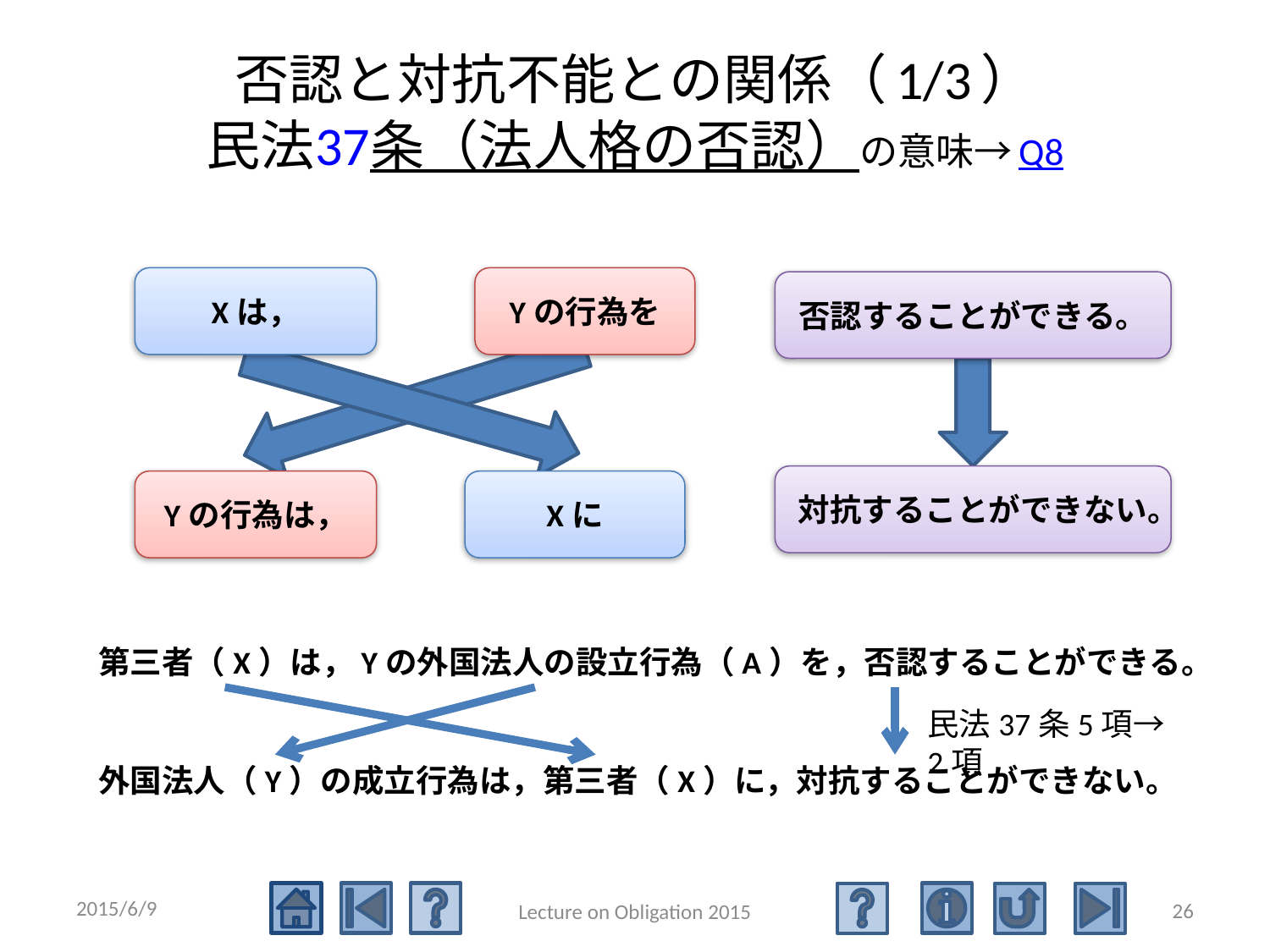

# 否認と対抗不能との関係（1/3） 民法37条（法人格の否認）の意味→Q8

Xは，
Yの行為を
否認することができる。

対抗することができない。
Yの行為は，
Xに
第三者（X）は，Yの外国法人の設立行為（A）を，否認することができる。
民法37条5項→2項
外国法人（Y）の成立行為は，第三者（X）に，対抗することができない。
2015/6/9
26
Lecture on Obligation 2015